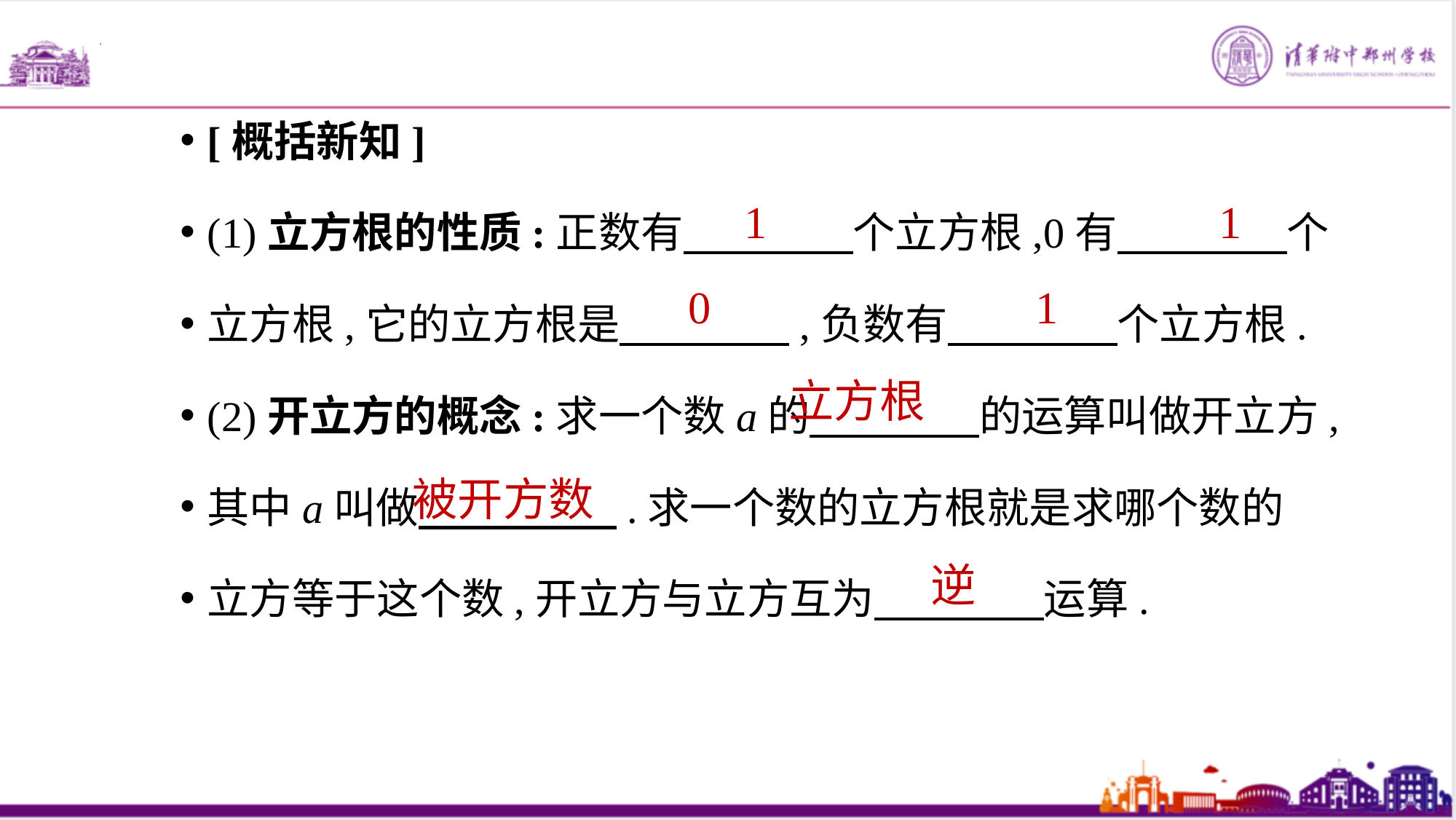

[概括新知]
(1)立方根的性质:正数有　　　　个立方根,0有　　　　个
立方根,它的立方根是　　　　,负数有　　　　个立方根.
(2)开立方的概念:求一个数a的　　　　的运算叫做开立方,
其中a叫做　　   　　.求一个数的立方根就是求哪个数的
立方等于这个数,开立方与立方互为　　　　运算.
1
1
0
1
立方根
被开方数
逆